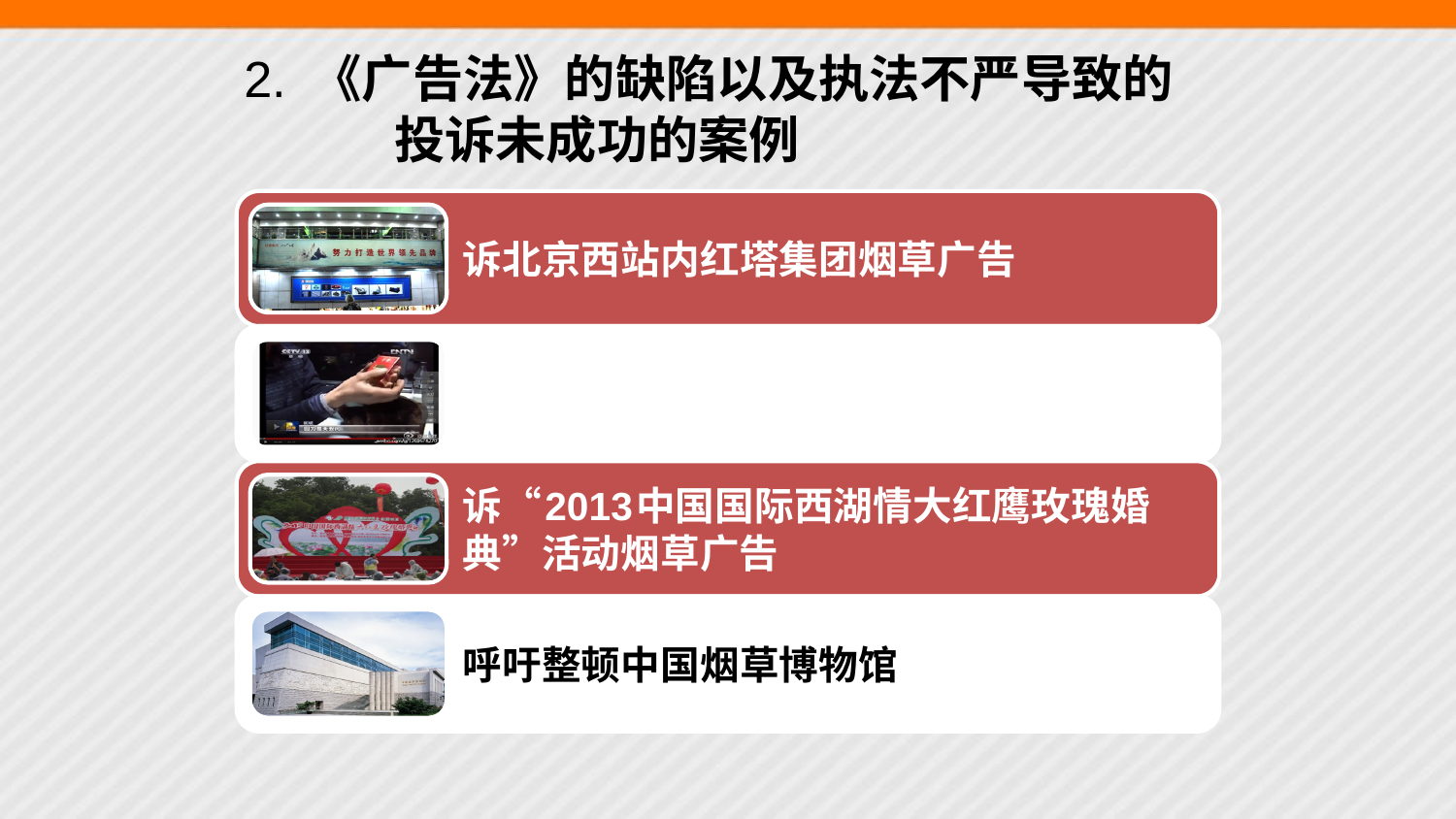

# 2. 《广告法》的缺陷以及执法不严导致的投诉未成功的案例
诉北京西站内红塔集团烟草广告
诉中央电视台《新闻联播》中华烟植入广告
诉“2013中国国际西湖情大红鹰玫瑰婚典”活动烟草广告
呼吁整顿中国烟草博物馆